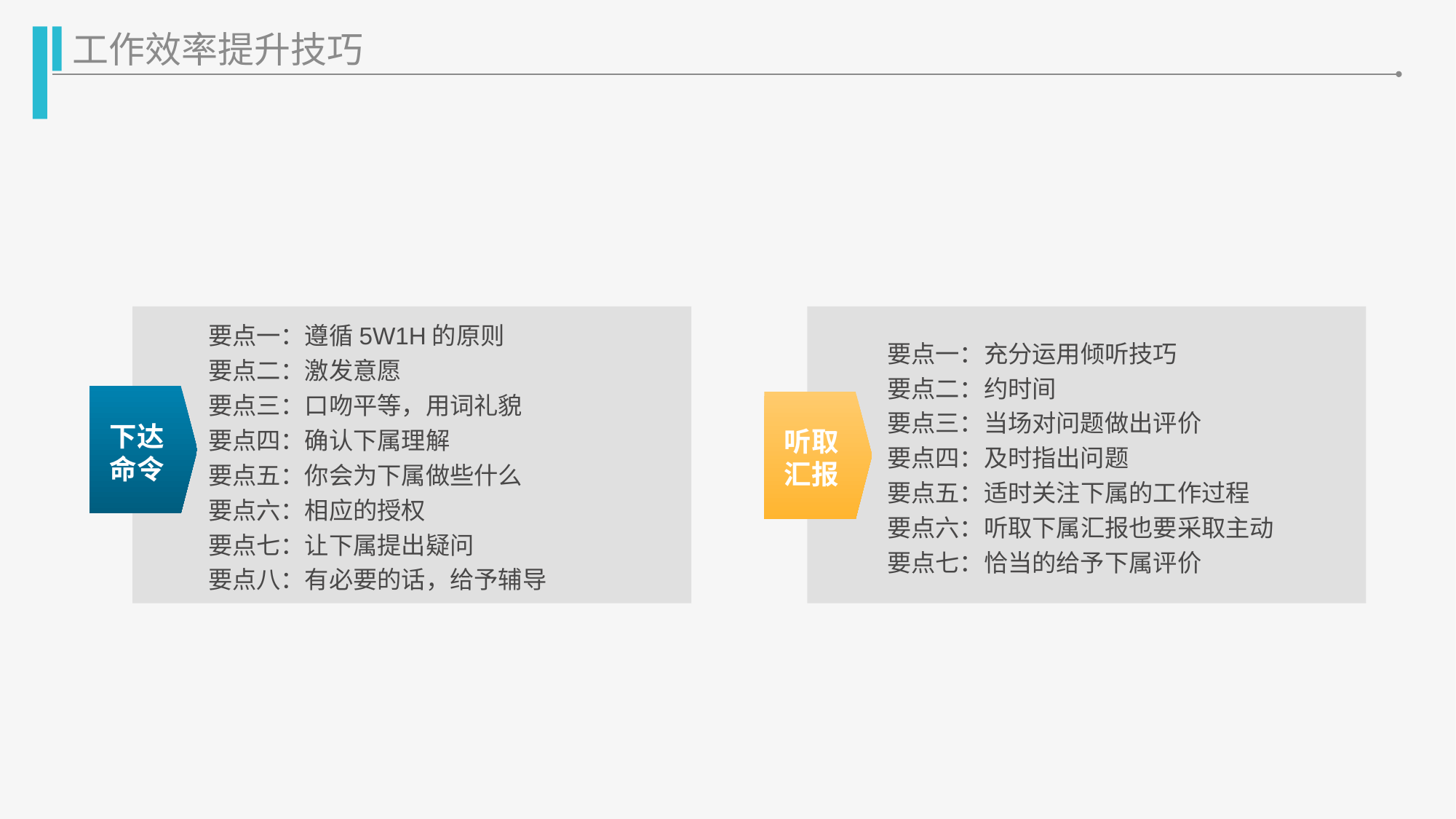

工作效率提升技巧

要点一：遵循5W1H的原则
要点二：激发意愿
要点三：口吻平等，用词礼貌
要点四：确认下属理解
要点五：你会为下属做些什么
要点六：相应的授权
要点七：让下属提出疑问
要点八：有必要的话，给予辅导
要点一：充分运用倾听技巧
要点二：约时间
要点三：当场对问题做出评价
要点四：及时指出问题
要点五：适时关注下属的工作过程
要点六：听取下属汇报也要采取主动
要点七：恰当的给予下属评价

下达命令

听取汇报